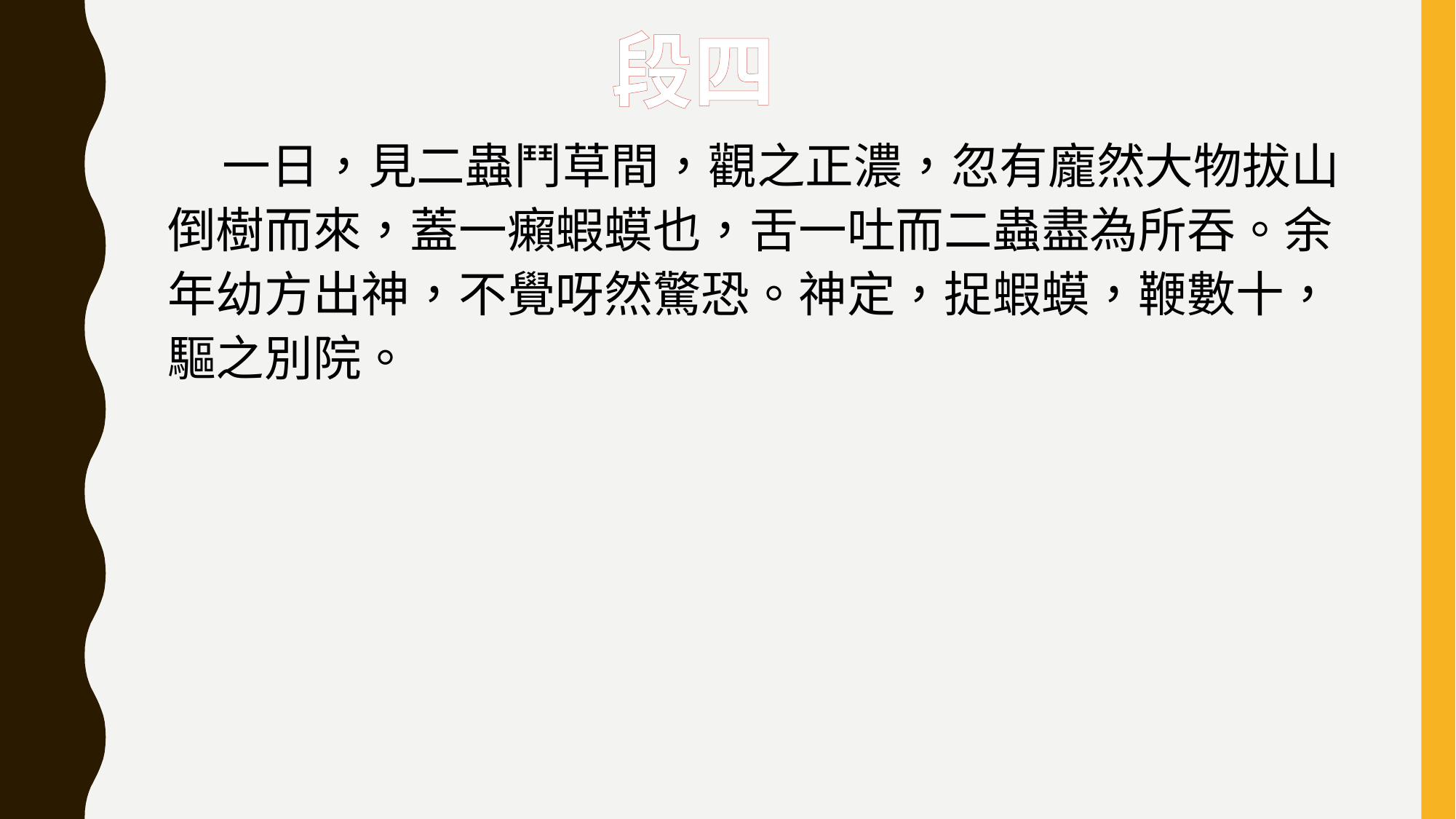

段四
    一日，見二蟲鬥草間，觀之正濃，忽有龐然大物拔山倒樹而來，蓋一癩蝦蟆也，舌一吐而二蟲盡為所吞。余年幼方出神，不覺呀然驚恐。神定，捉蝦蟆，鞭數十，驅之別院。